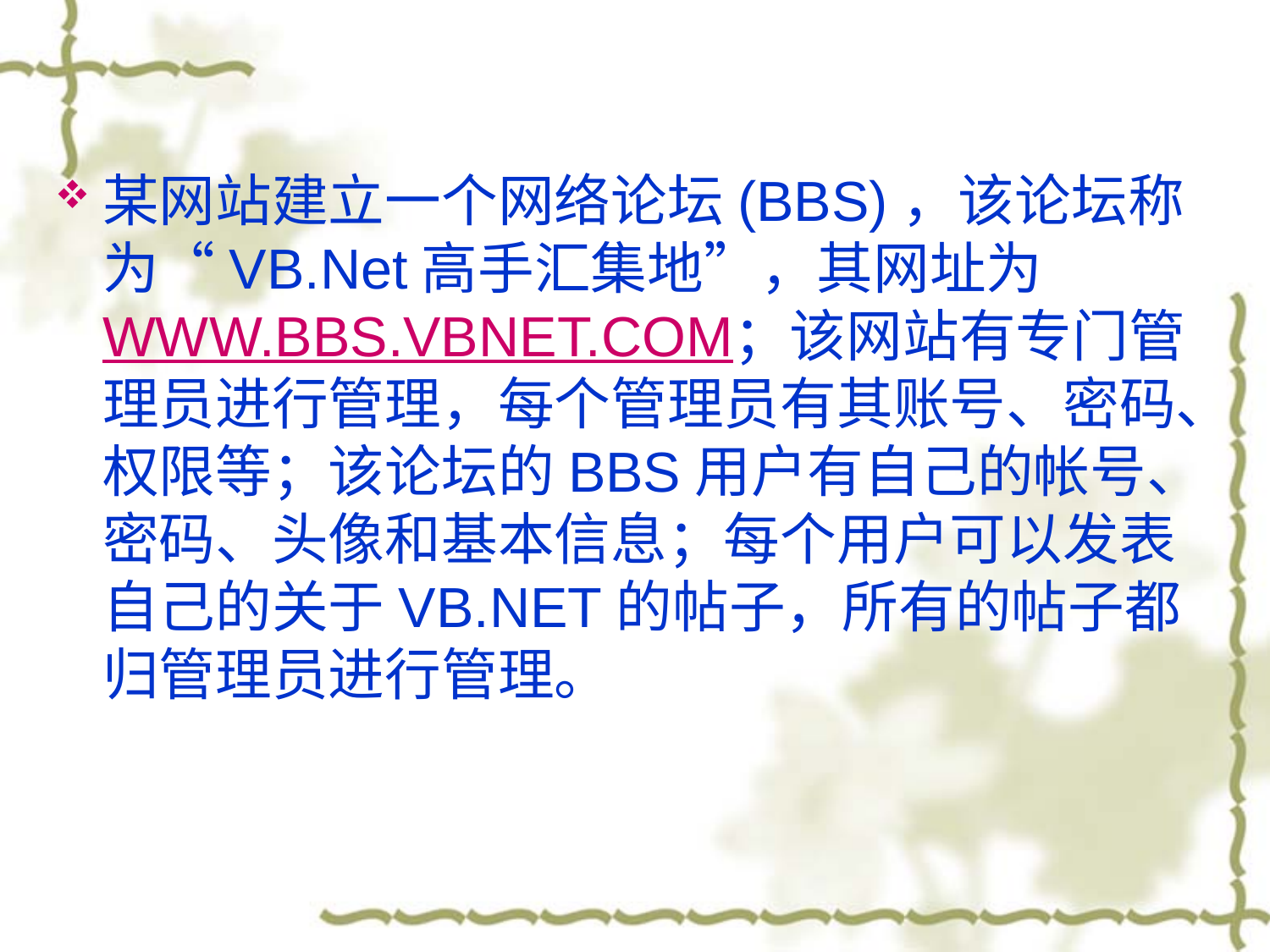

某网站建立一个网络论坛(BBS)，该论坛称为“VB.Net高手汇集地”，其网址为WWW.BBS.VBNET.COM；该网站有专门管理员进行管理，每个管理员有其账号、密码、权限等；该论坛的BBS用户有自己的帐号、密码、头像和基本信息；每个用户可以发表自己的关于VB.NET的帖子，所有的帖子都归管理员进行管理。